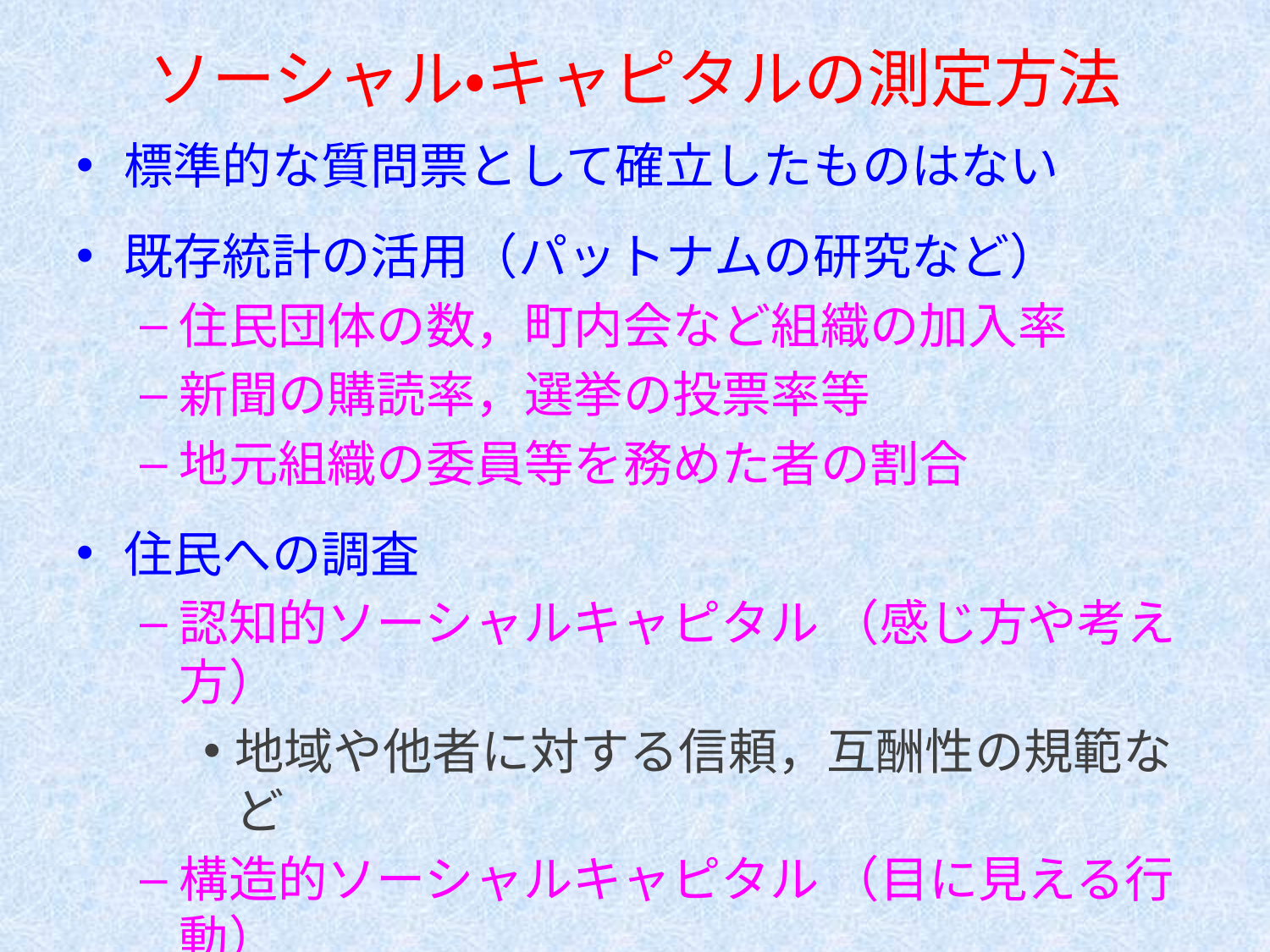

# ソーシャル・キャピタルの測定方法
標準的な質問票として確立したものはない
既存統計の活用（パットナムの研究など）
住民団体の数，町内会など組織の加入率
新聞の購読率，選挙の投票率等
地元組織の委員等を務めた者の割合
住民への調査
認知的ソーシャルキャピタル （感じ方や考え方）
地域や他者に対する信頼，互酬性の規範など
構造的ソーシャルキャピタル （目に見える行動）
近い人との結束：近隣との交流など
異なる人との橋渡し：ネットワーク，社会参加等